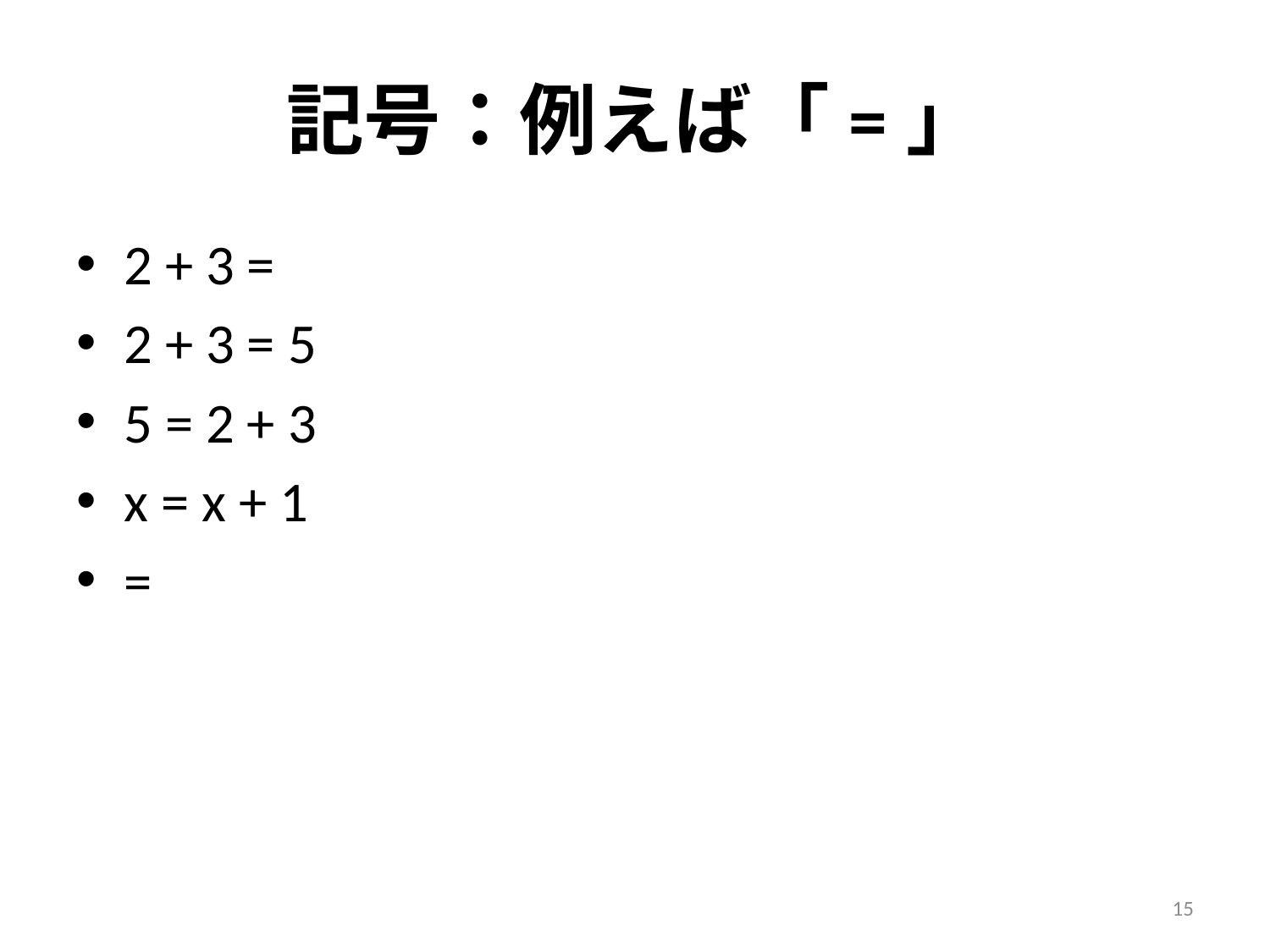

# 記号：例えば「=」
2 + 3 =
2 + 3 = 5
5 = 2 + 3
x = x + 1
=

15